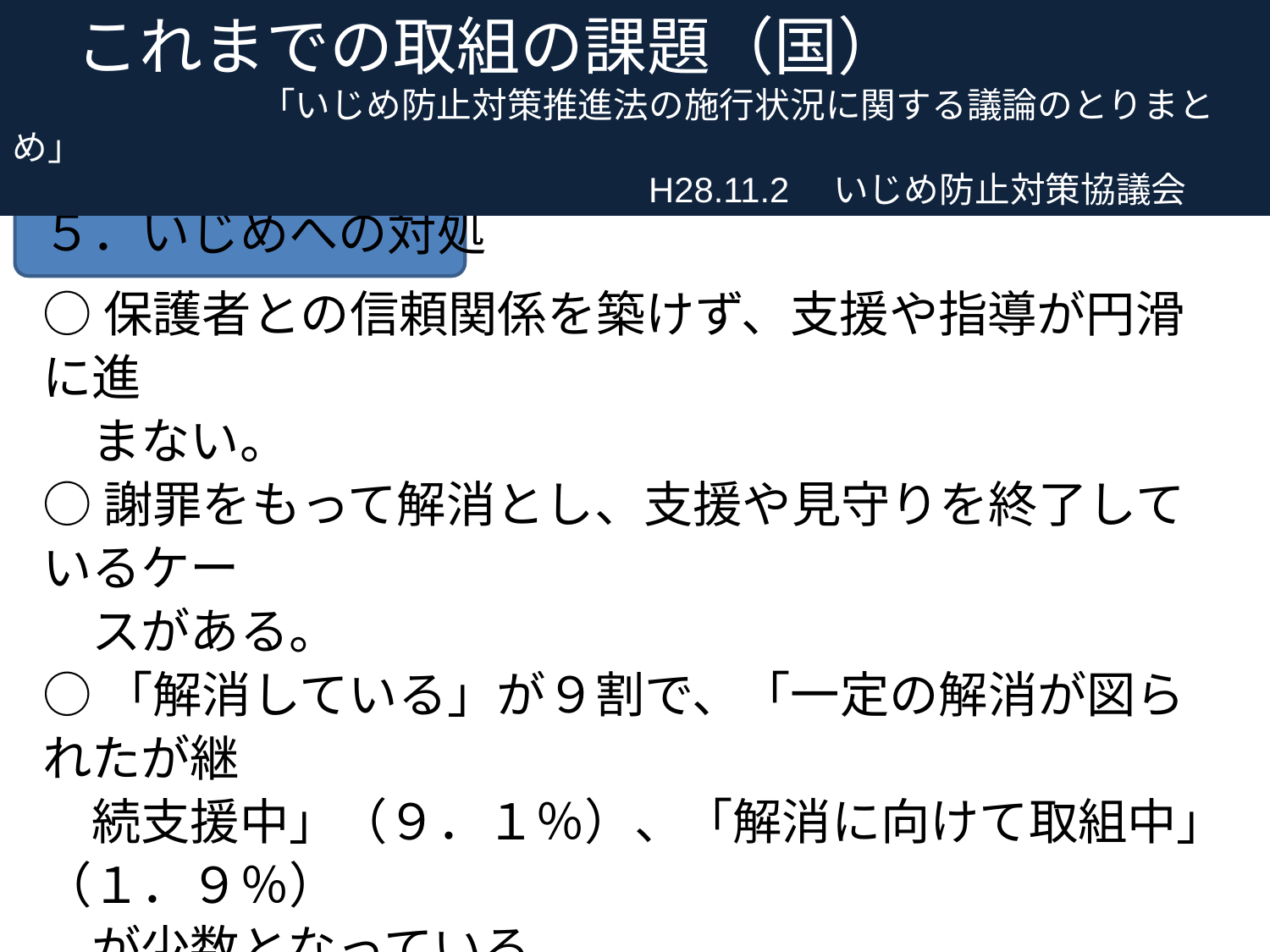

これまでの取組の課題（国）
　　　　　　　「いじめ防止対策推進法の施行状況に関する議論のとりまとめ」
H28.11.2　いじめ防止対策協議会
　これまでの取組の課題
５．いじめへの対処

○保護者との信頼関係を築けず、支援や指導が円滑に進
　まない。
○謝罪をもって解消とし、支援や見守りを終了しているケー
　スがある。
○「解消している」が９割で、「一定の解消が図られたが継
　続支援中」（９．１％）、「解消に向けて取組中」（１．９％）
　が少数となっている。
○インターネットによるいじめへの対処について、学校や教
　育委員会が十分に対応できていないケースがある。
等